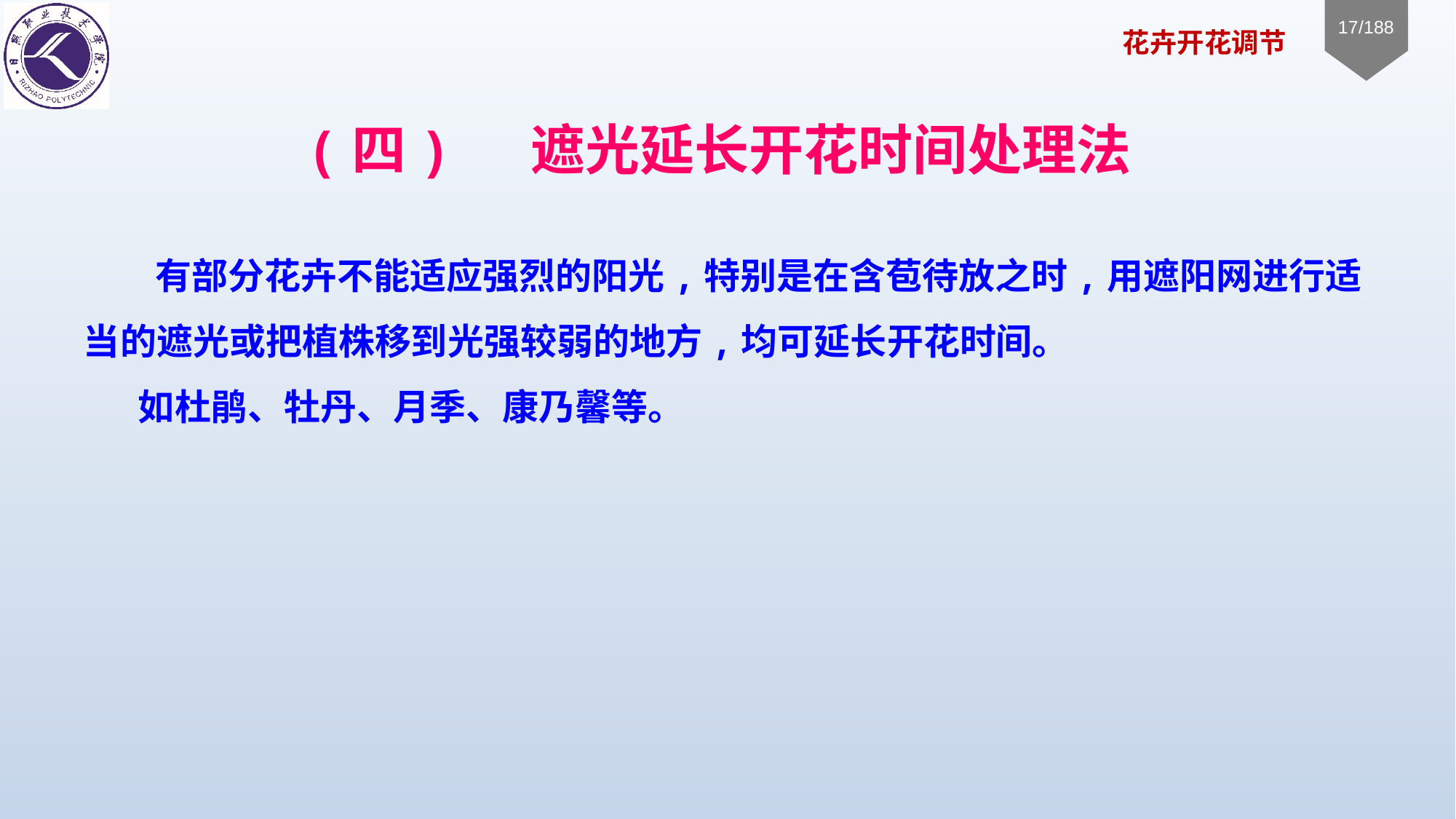

# (四)  遮光延长开花时间处理法
 有部分花卉不能适应强烈的阳光,特别是在含苞待放之时,用遮阳网进行适当的遮光或把植株移到光强较弱的地方,均可延长开花时间。
如杜鹃、牡丹、月季、康乃馨等。